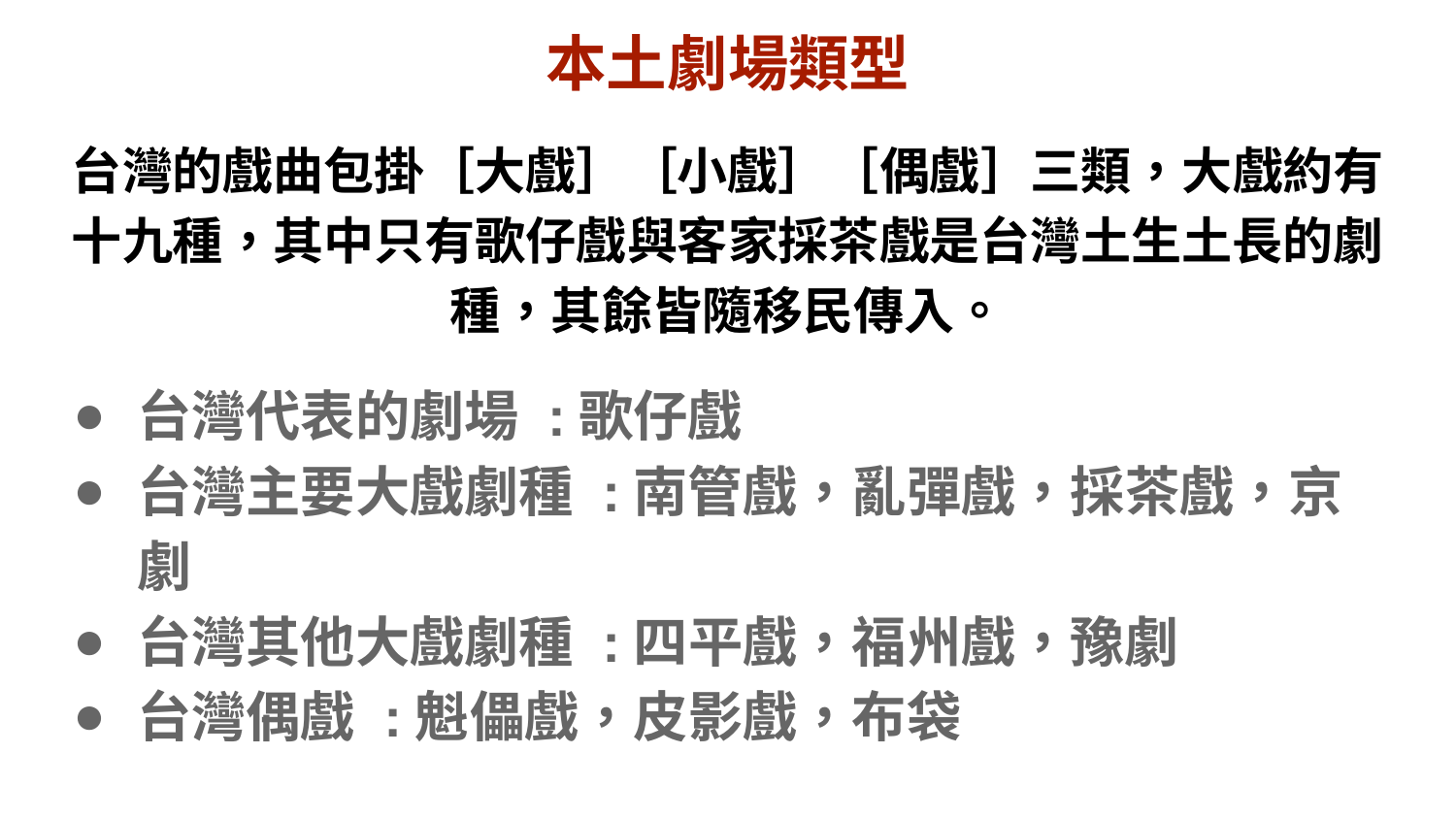

本土劇場類型
台灣的戲曲包掛［大戲］［小戲］［偶戲］三類，大戲約有十九種，其中只有歌仔戲與客家採茶戲是台灣土生土長的劇種，其餘皆隨移民傳入。
台灣代表的劇場 :歌仔戲
台灣主要大戲劇種 :南管戲，亂彈戲，採茶戲，京劇
台灣其他大戲劇種 :四平戲，福州戲，豫劇
台灣偶戲 :魁儡戲，皮影戲，布袋